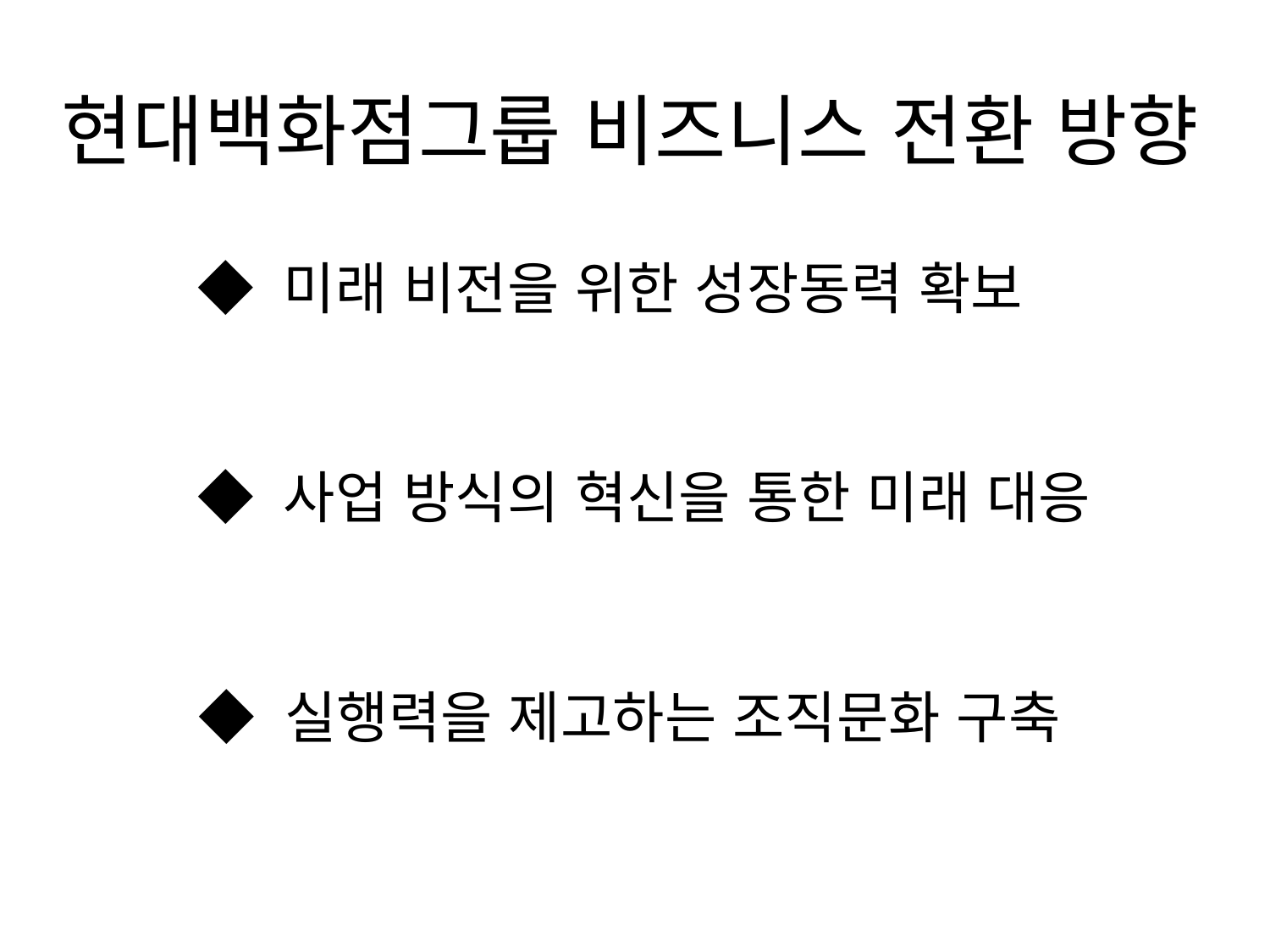

현대백화점그룹 비즈니스 전환 방향
◆ 미래 비전을 위한 성장동력 확보
◆ 사업 방식의 혁신을 통한 미래 대응
◆ 실행력을 제고하는 조직문화 구축